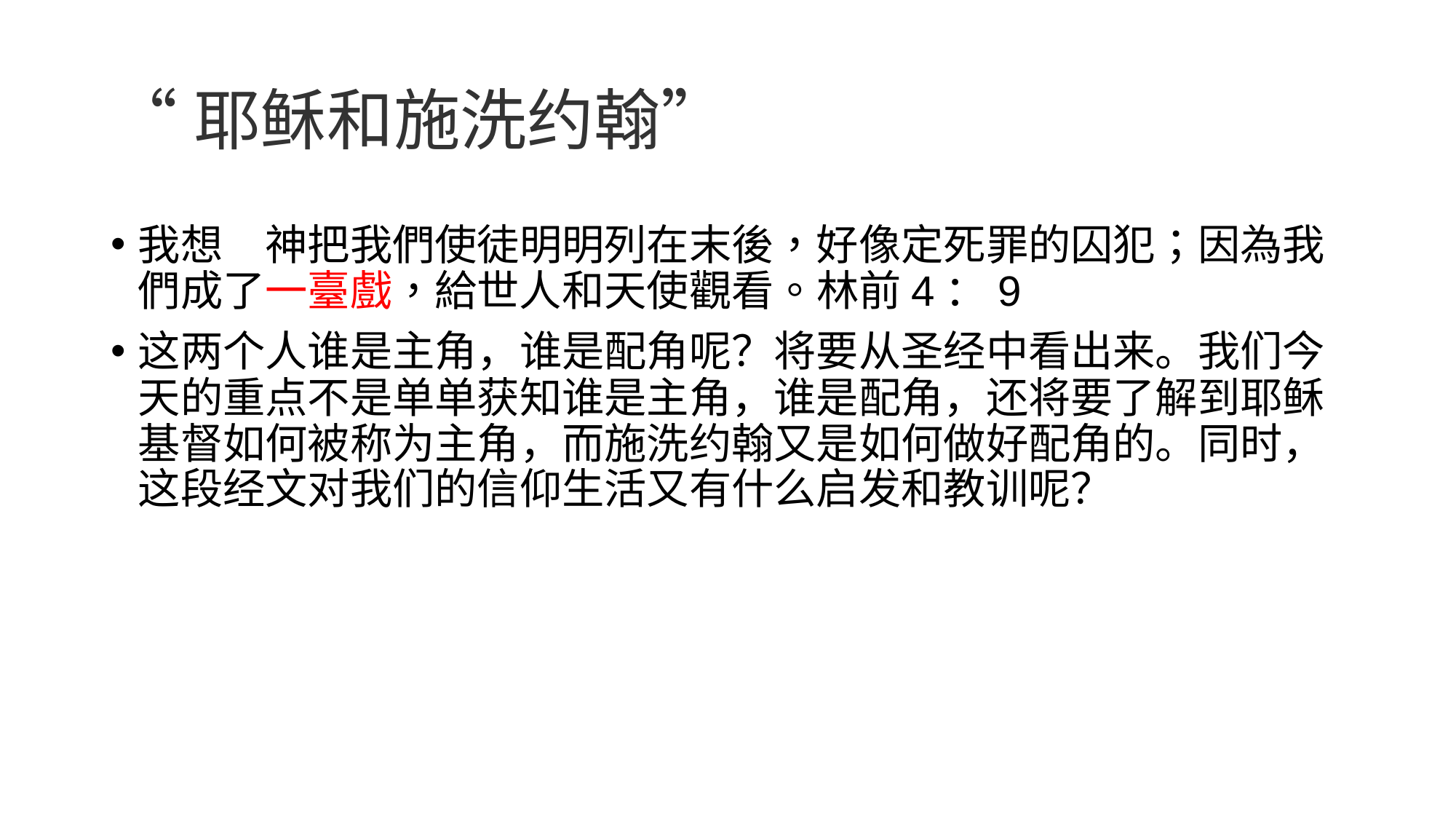

# “耶稣和施洗约翰”
我想　神把我們使徒明明列在末後，好像定死罪的囚犯；因為我們成了一臺戲，給世人和天使觀看。林前4：9
这两个人谁是主角，谁是配角呢？将要从圣经中看出来。我们今天的重点不是单单获知谁是主角，谁是配角，还将要了解到耶稣基督如何被称为主角，而施洗约翰又是如何做好配角的。同时，这段经文对我们的信仰生活又有什么启发和教训呢？